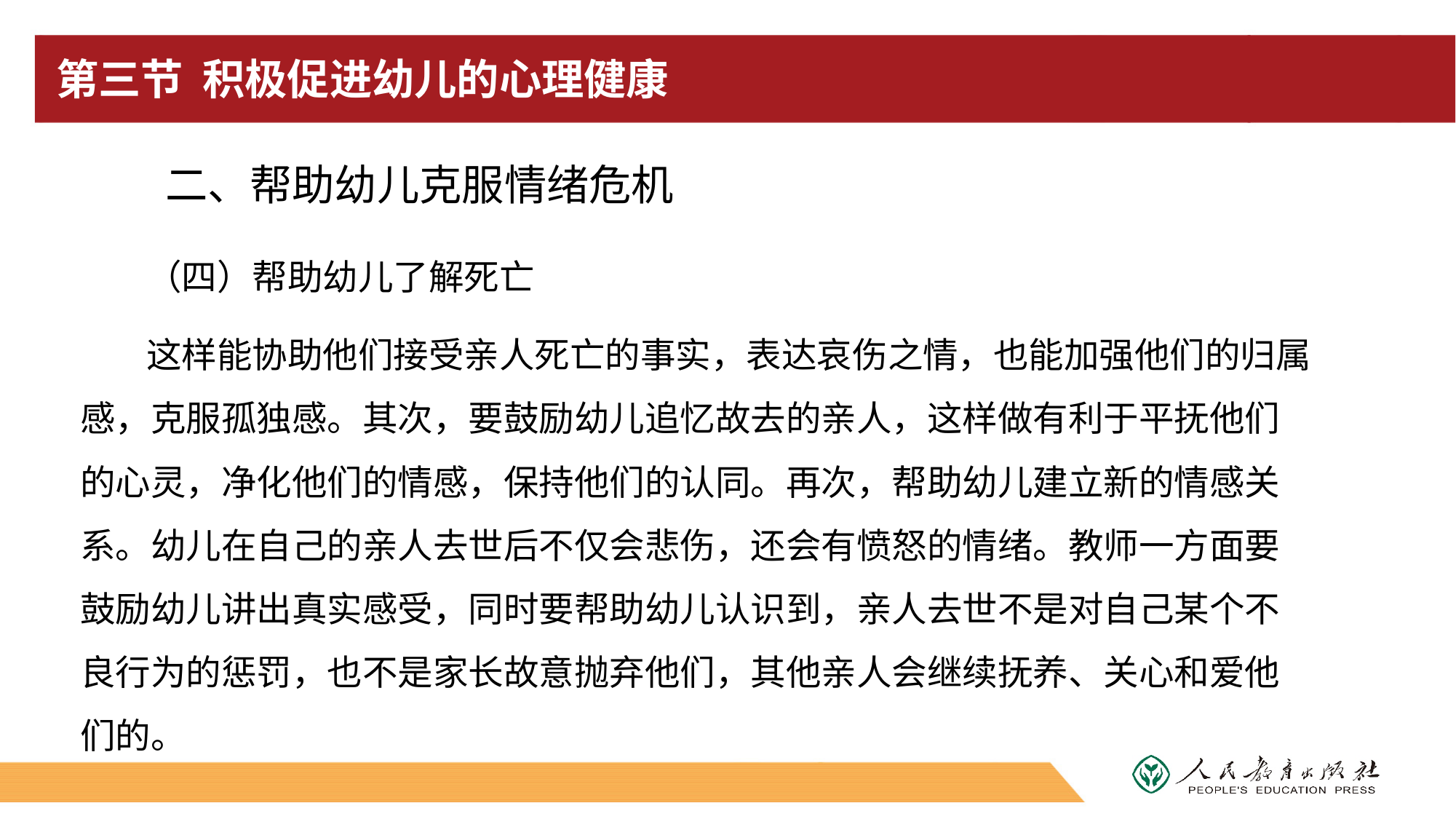

# 第三节  积极促进幼儿的心理健康
二、帮助幼儿克服情绪危机
（四）帮助幼儿了解死亡
这样能协助他们接受亲人死亡的事实，表达哀伤之情，也能加强他们的归属感，克服孤独感。其次，要鼓励幼儿追忆故去的亲人，这样做有利于平抚他们的心灵，净化他们的情感，保持他们的认同。再次，帮助幼儿建立新的情感关系。幼儿在自己的亲人去世后不仅会悲伤，还会有愤怒的情绪。教师一方面要鼓励幼儿讲出真实感受，同时要帮助幼儿认识到，亲人去世不是对自己某个不良行为的惩罚，也不是家长故意抛弃他们，其他亲人会继续抚养、关心和爱他们的。